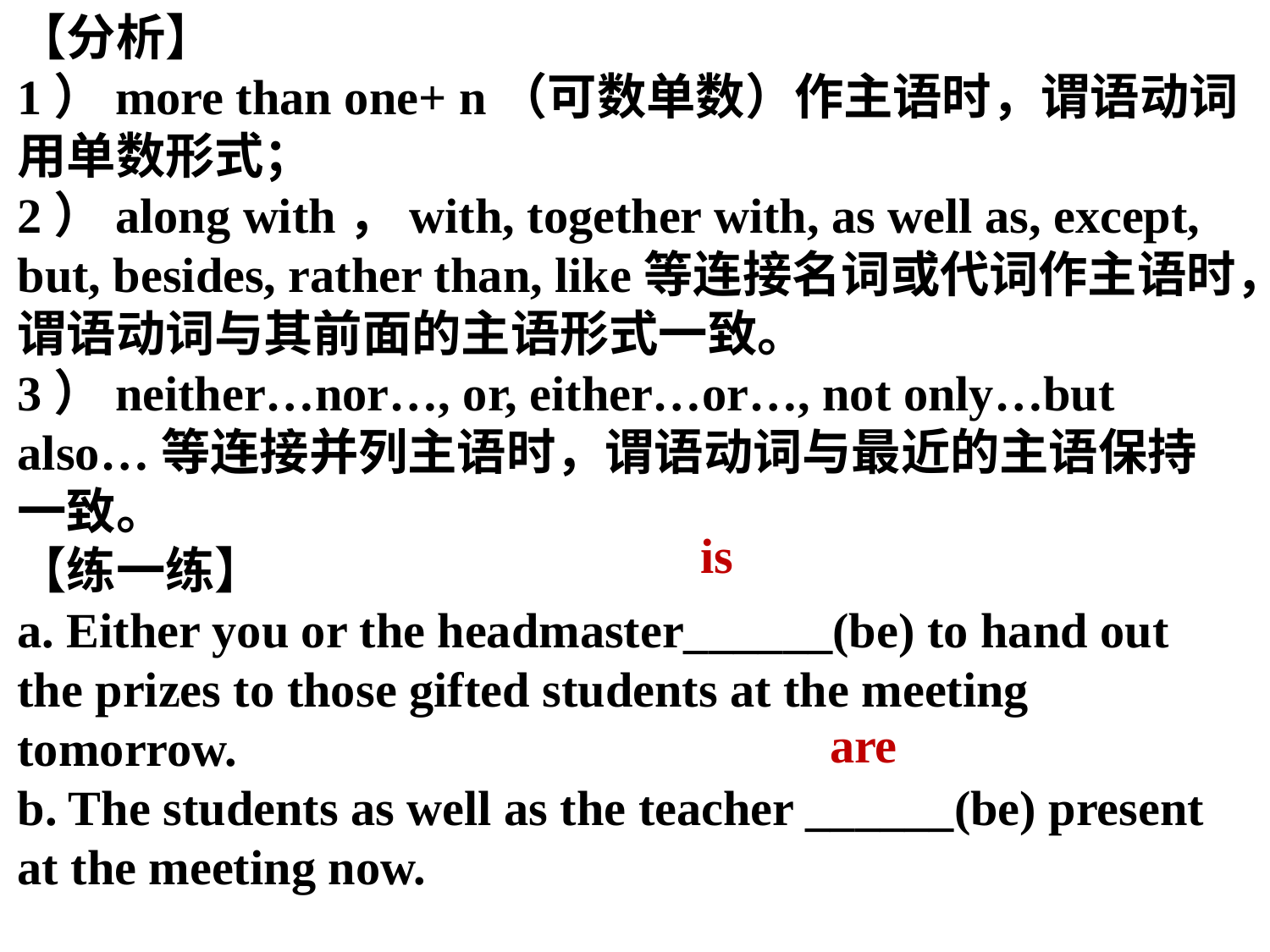

【分析】
1）more than one+ n（可数单数）作主语时，谓语动词用单数形式；
2）along with，with, together with, as well as, except, but, besides, rather than, like等连接名词或代词作主语时，谓语动词与其前面的主语形式一致。
3）neither…nor…, or, either…or…, not only…but also…等连接并列主语时，谓语动词与最近的主语保持一致。
【练一练】
a. Either you or the headmaster______(be) to hand out the prizes to those gifted students at the meeting tomorrow.
b. The students as well as the teacher ______(be) present at the meeting now.

is
are